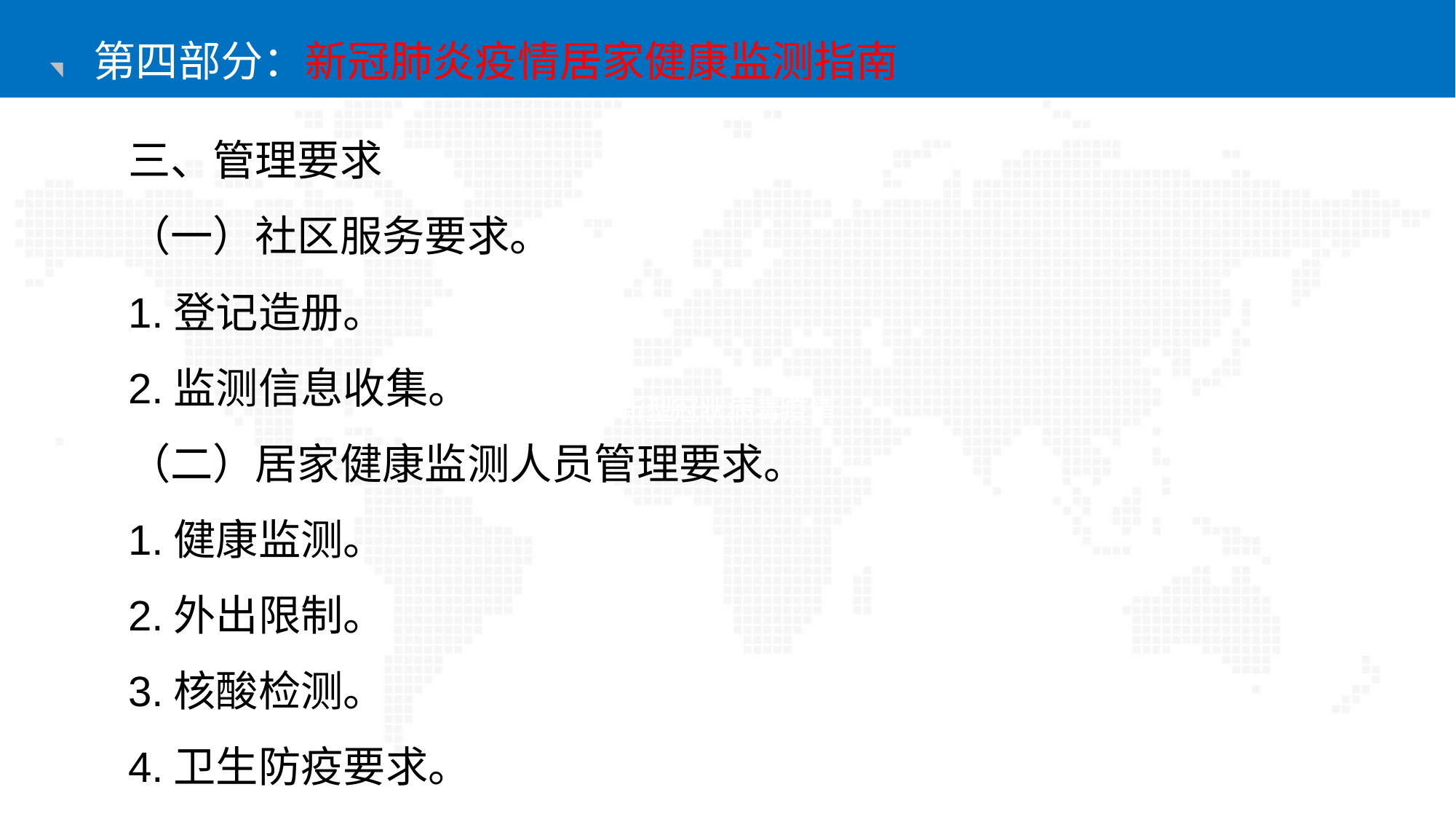

第四部分：新冠肺炎疫情居家健康监测指南
三、管理要求
（一）社区服务要求。
1.登记造册。
2.监测信息收集。
（二）居家健康监测人员管理要求。
1.健康监测。
2.外出限制。
3.核酸检测。
4.卫生防疫要求。
新型冠状病毒疫情